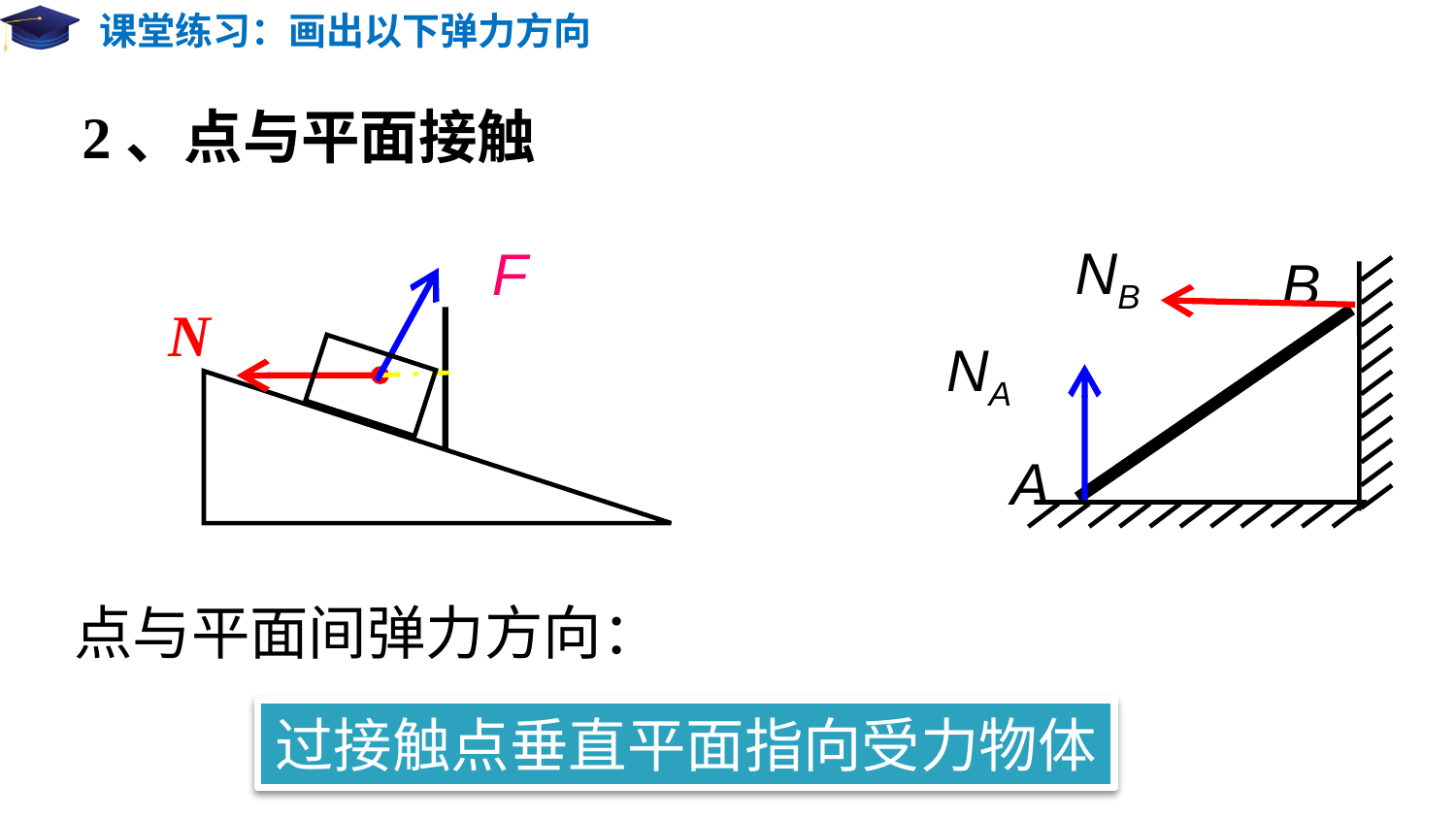

# 课堂练习：画出以下弹力方向
2、点与平面接触
NB
F
B

A

N

NA

点与平面间弹力方向：
过接触点垂直平面指向受力物体